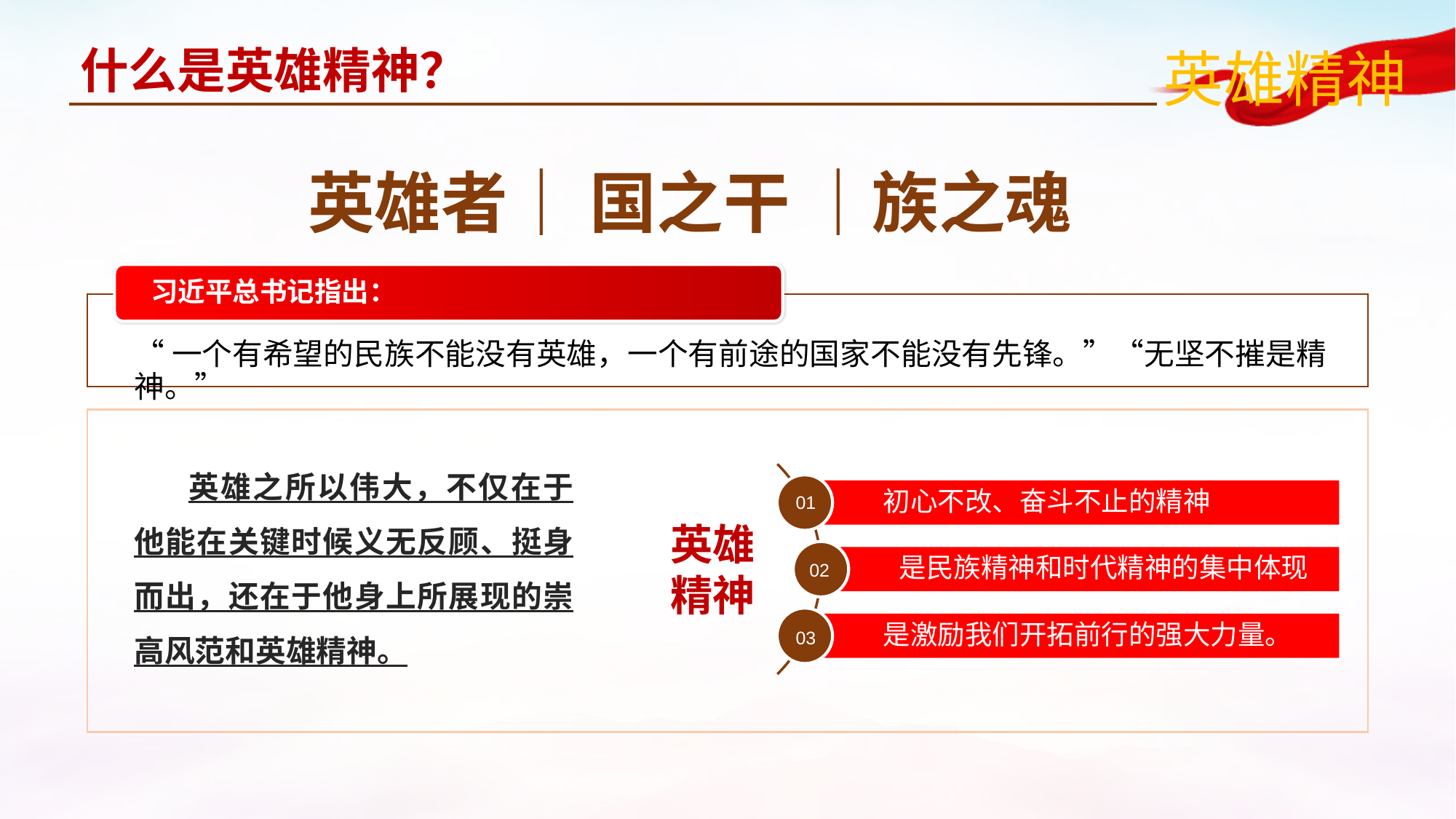

什么是英雄精神？
英雄者｜ 国之干 ｜族之魂

习近平总书记指出：

“一个有希望的民族不能没有英雄，一个有前途的国家不能没有先锋。”“无坚不摧是精神。”

英雄之所以伟大，不仅在于他能在关键时候义无反顾、挺身而出，还在于他身上所展现的崇高风范和英雄精神。
初心不改、奋斗不止的精神
是民族精神和时代精神的集中体现
是激励我们开拓前行的强大力量。
01
英雄
精神
02
03